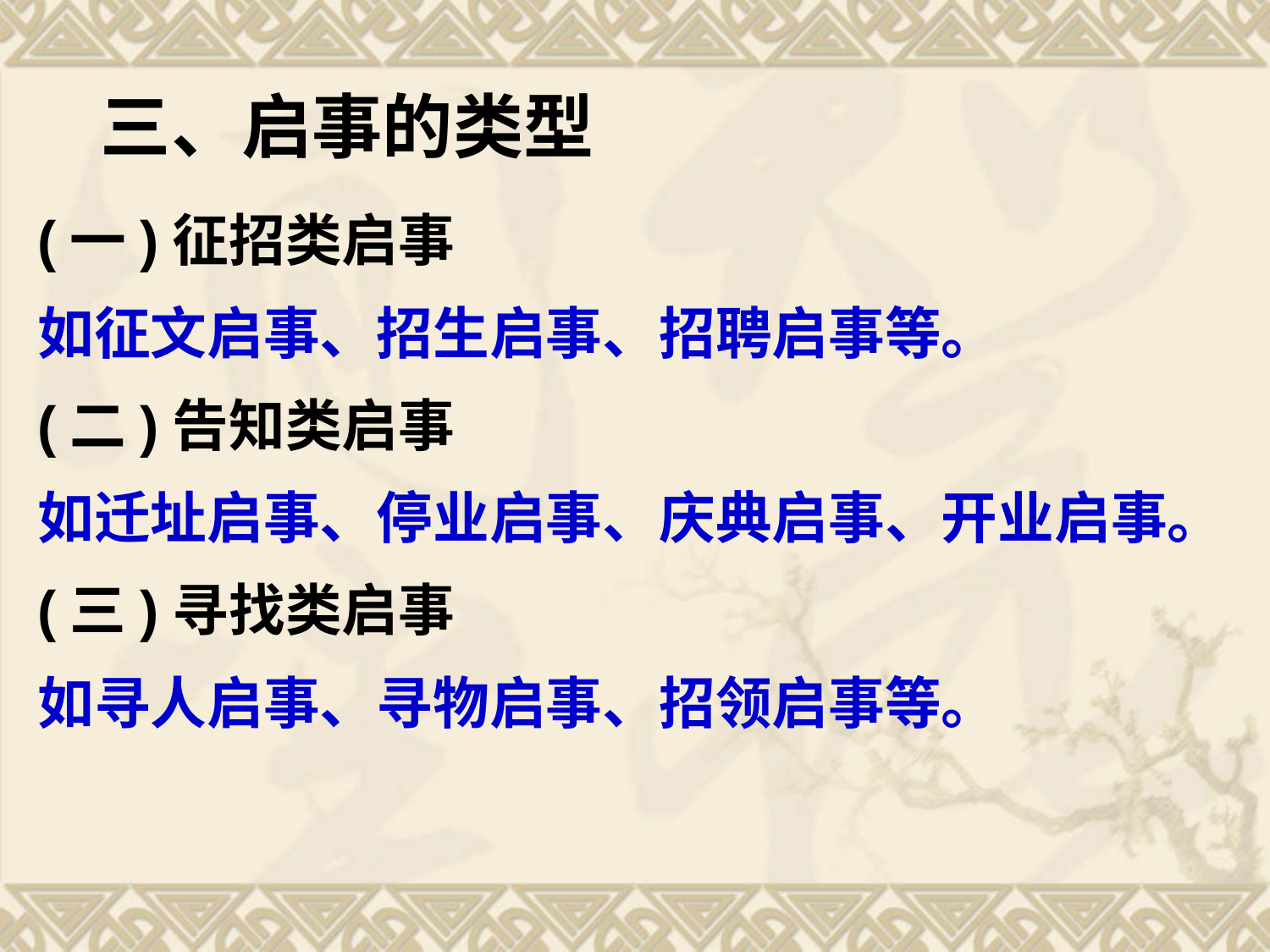

# 三、启事的类型

(一)征招类启事
如征文启事、招生启事、招聘启事等。
(二)告知类启事
如迁址启事、停业启事、庆典启事、开业启事。
(三)寻找类启事
如寻人启事、寻物启事、招领启事等。